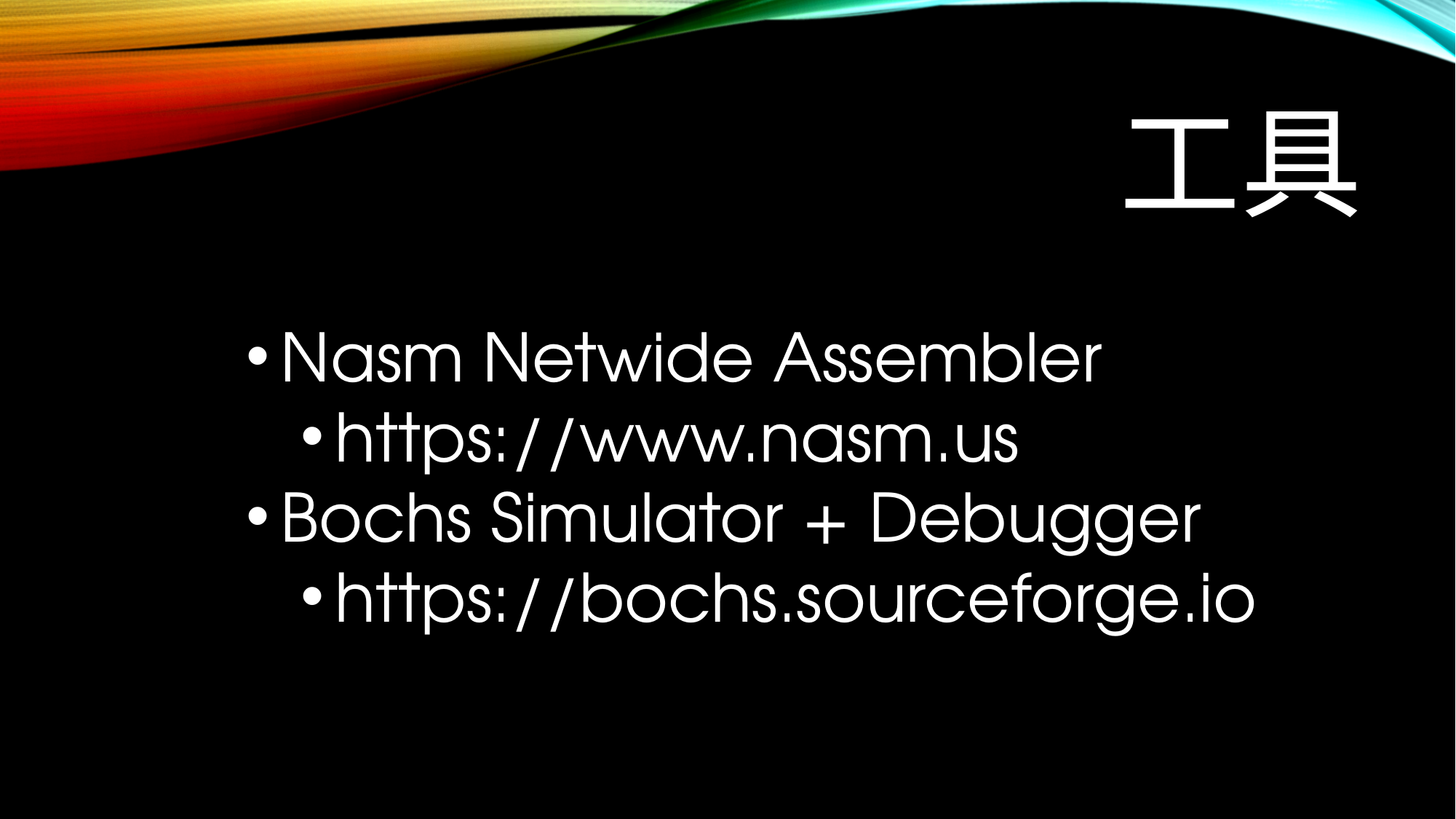

# 工具
Nasm Netwide Assembler
https://www.nasm.us
Bochs Simulator + Debugger
https://bochs.sourceforge.io